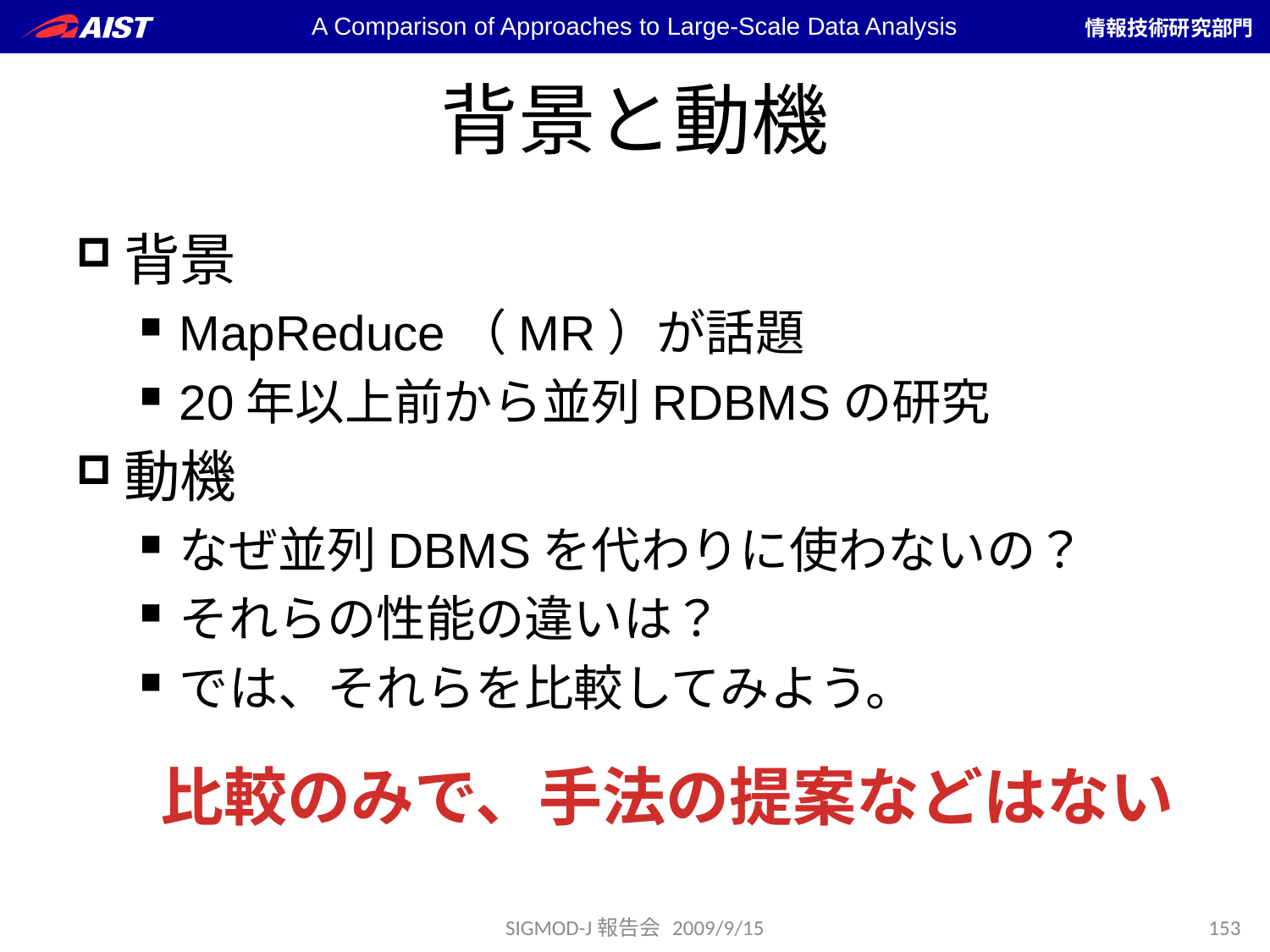

A Comparison of Approaches to Large-Scale Data Analysis
# 背景と動機
背景
MapReduce（MR）が話題
20年以上前から並列RDBMSの研究
動機
なぜ並列DBMSを代わりに使わないの？
それらの性能の違いは？
では、それらを比較してみよう。
比較のみで、手法の提案などはない
SIGMOD-J報告会 2009/9/15
153